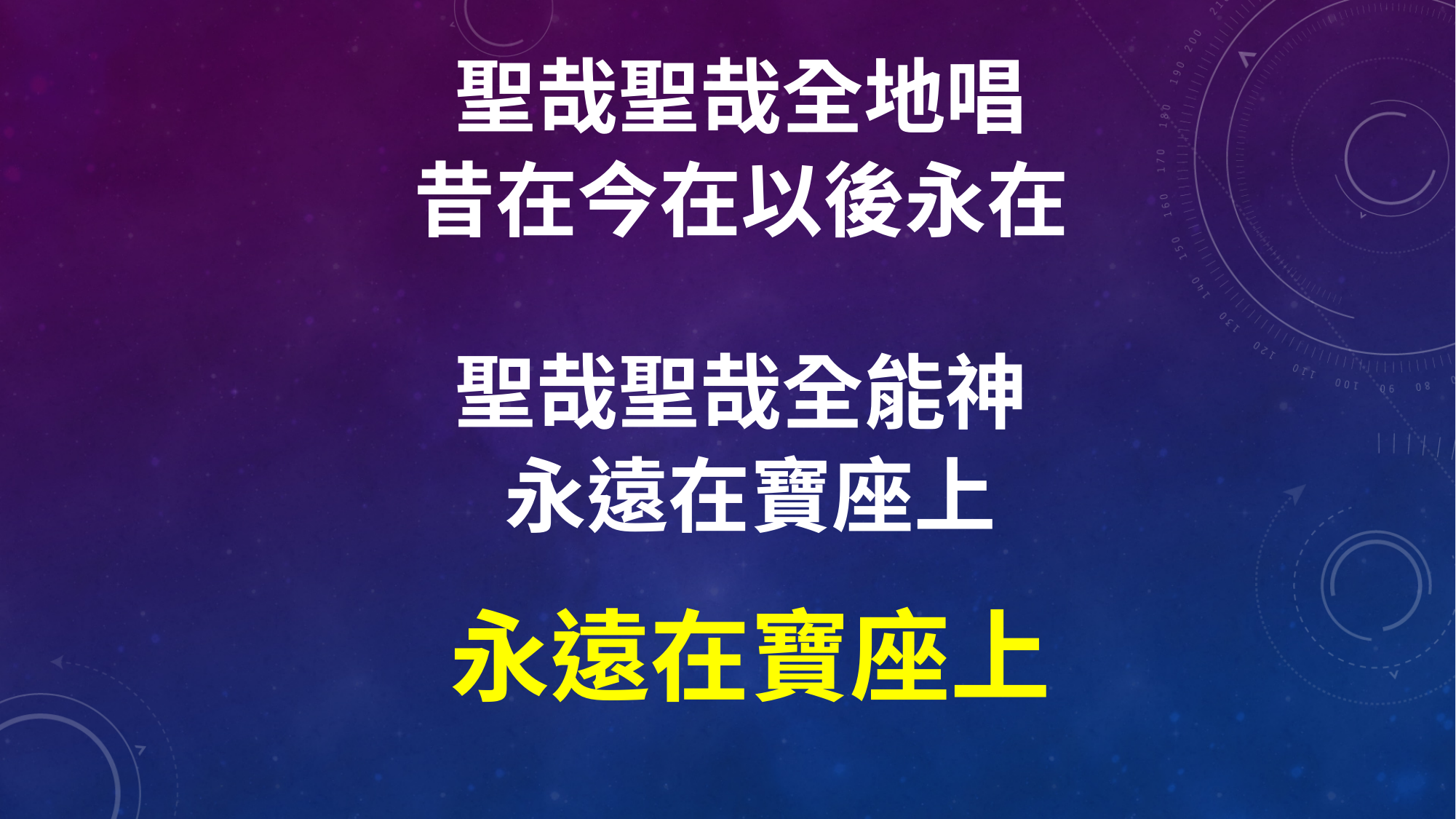

聖哉聖哉全地唱
昔在今在以後永在
聖哉聖哉全能神
永遠在寶座上

永遠在寶座上